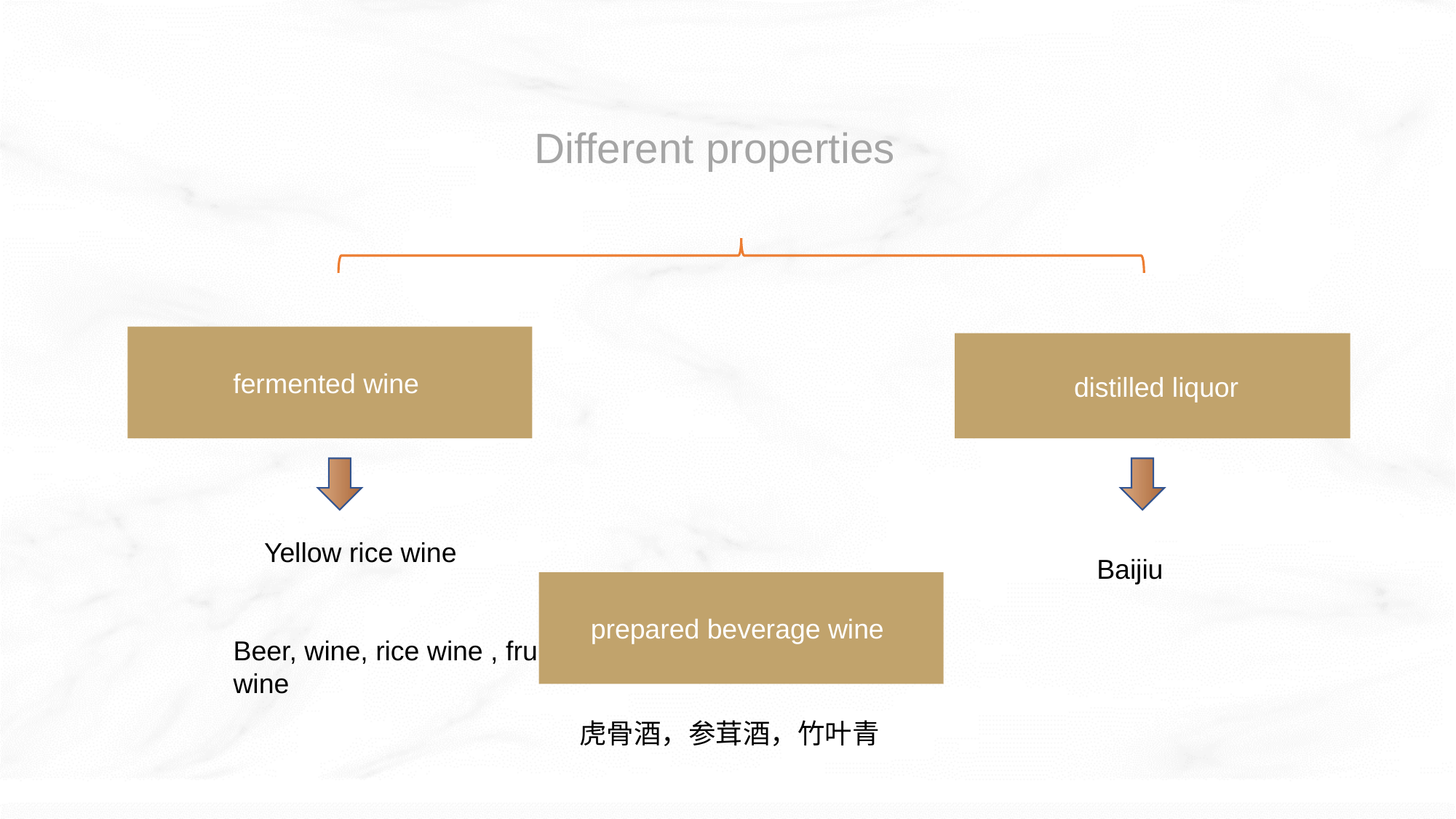

Different properties
fermented wine
 distilled liquor

Yellow rice wine
Baijiu
prepared beverage wine
Beer, wine, rice wine , fruit wine
虎骨酒，参茸酒，竹叶青